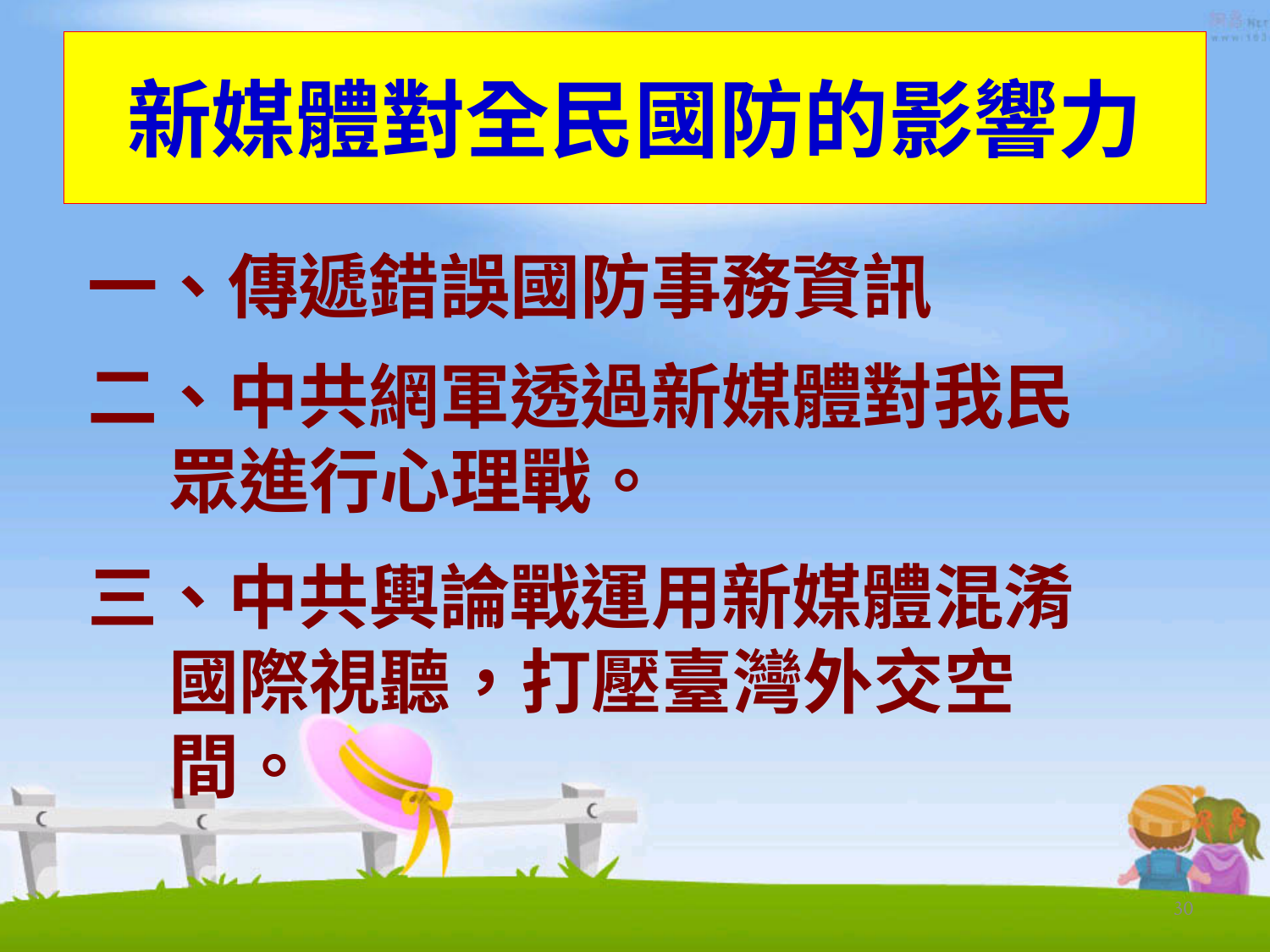

# 新媒體對全民國防的影響力
一、傳遞錯誤國防事務資訊
二、中共網軍透過新媒體對我民
    眾進行心理戰。
三、中共輿論戰運用新媒體混淆
    國際視聽，打壓臺灣外交空
    間。
30